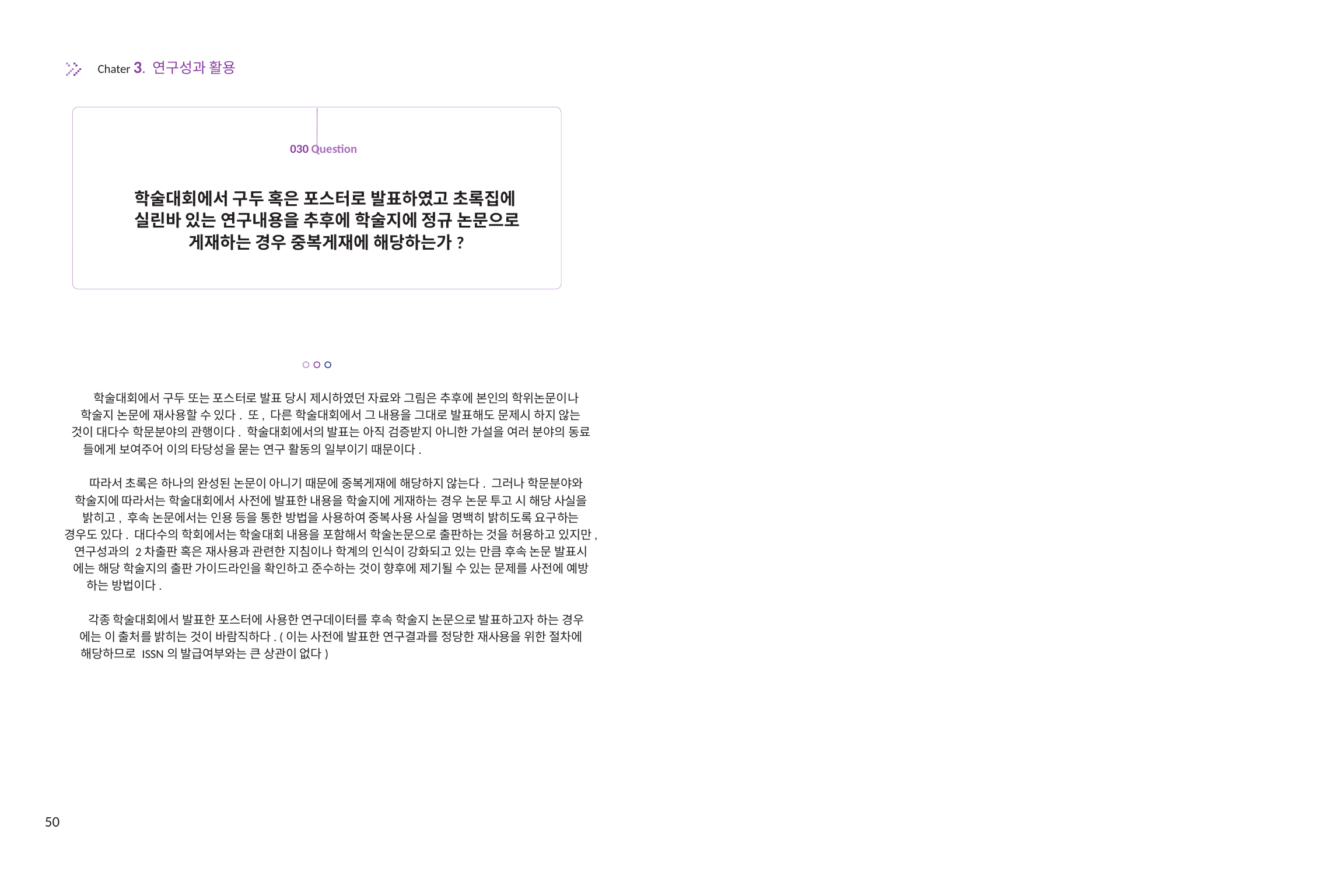

Chater 3. 연구성과 활용

030 Question

학술대회에서 구두 혹은 포스터로 발표하였고 초록집에
실린바 있는 연구내용을 추후에 학술지에 정규 논문으로
게재하는 경우 중복게재에 해당하는가?

학술대회에서 구두 또는 포스터로 발표 당시 제시하였던 자료와 그림은 추후에 본인의 학위논문이나
학술지 논문에 재사용할 수 있다. 또, 다른 학술대회에서 그 내용을 그대로 발표해도 문제시 하지 않는
것이 대다수 학문분야의 관행이다. 학술대회에서의 발표는 아직 검증받지 아니한 가설을 여러 분야의 동료
들에게 보여주어 이의 타당성을 묻는 연구 활동의 일부이기 때문이다.
따라서 초록은 하나의 완성된 논문이 아니기 때문에 중복게재에 해당하지 않는다. 그러나 학문분야와
학술지에 따라서는 학술대회에서 사전에 발표한 내용을 학술지에 게재하는 경우 논문 투고 시 해당 사실을
밝히고, 후속 논문에서는 인용 등을 통한 방법을 사용하여 중복사용 사실을 명백히 밝히도록 요구하는
경우도 있다. 대다수의 학회에서는 학술대회 내용을 포함해서 학술논문으로 출판하는 것을 허용하고 있지만,
연구성과의 2차출판 혹은 재사용과 관련한 지침이나 학계의 인식이 강화되고 있는 만큼 후속 논문 발표시
에는 해당 학술지의 출판 가이드라인을 확인하고 준수하는 것이 향후에 제기될 수 있는 문제를 사전에 예방
하는 방법이다.
각종 학술대회에서 발표한 포스터에 사용한 연구데이터를 후속 학술지 논문으로 발표하고자 하는 경우
에는 이 출처를 밝히는 것이 바람직하다. (이는 사전에 발표한 연구결과를 정당한 재사용을 위한 절차에
해당하므로 ISSN의 발급여부와는 큰 상관이 없다)
50